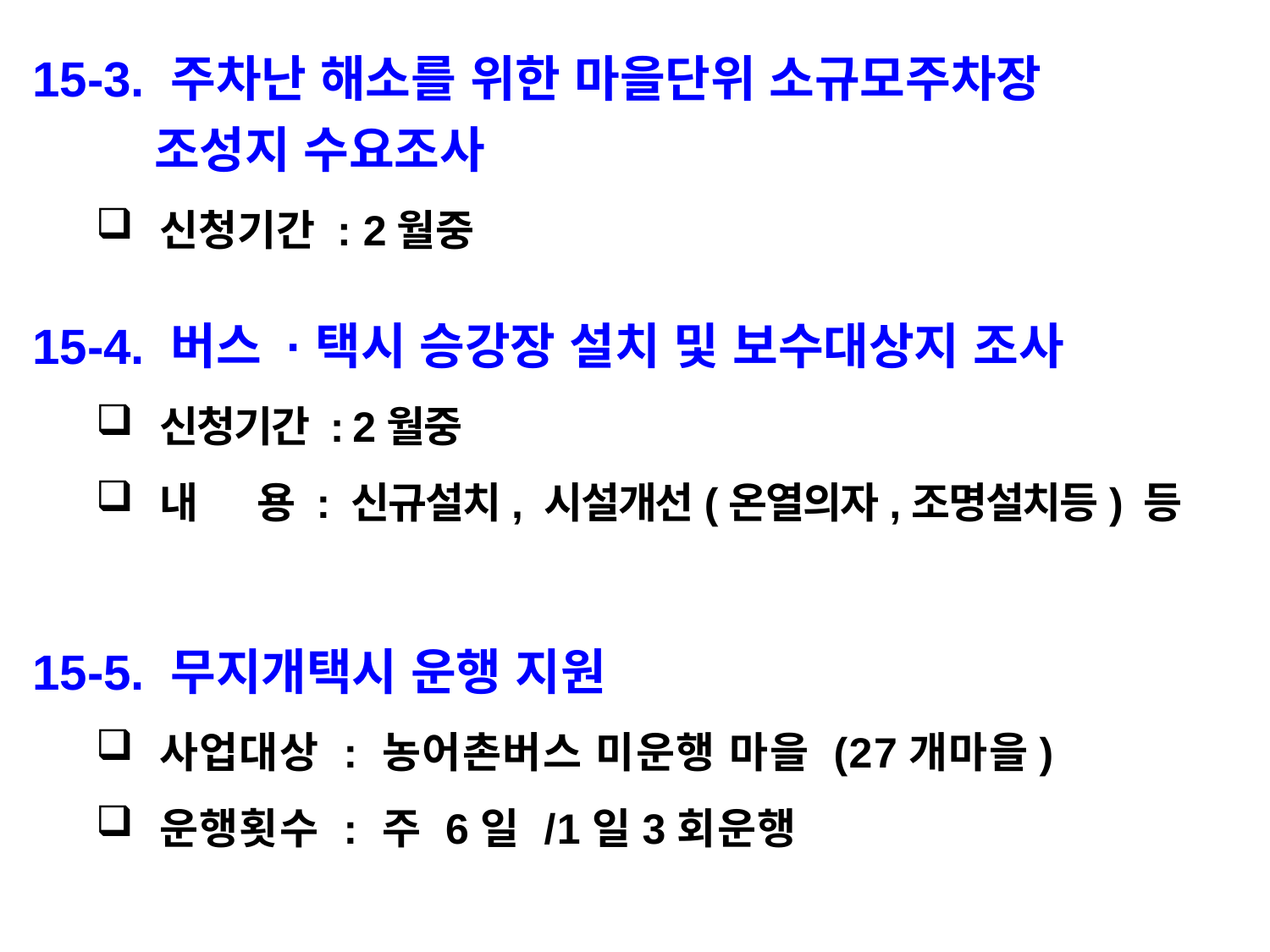

15-3. 주차난 해소를 위한 마을단위 소규모주차장
        조성지 수요조사
신청기간 : 2월중
15-4. 버스 ·택시 승강장 설치 및 보수대상지 조사
신청기간 : 2월중
내      용 : 신규설치, 시설개선(온열의자,조명설치등) 등
15-5. 무지개택시 운행 지원
사업대상 : 농어촌버스 미운행 마을 (27개마을)
운행횟수 : 주 6일 /1일3회운행